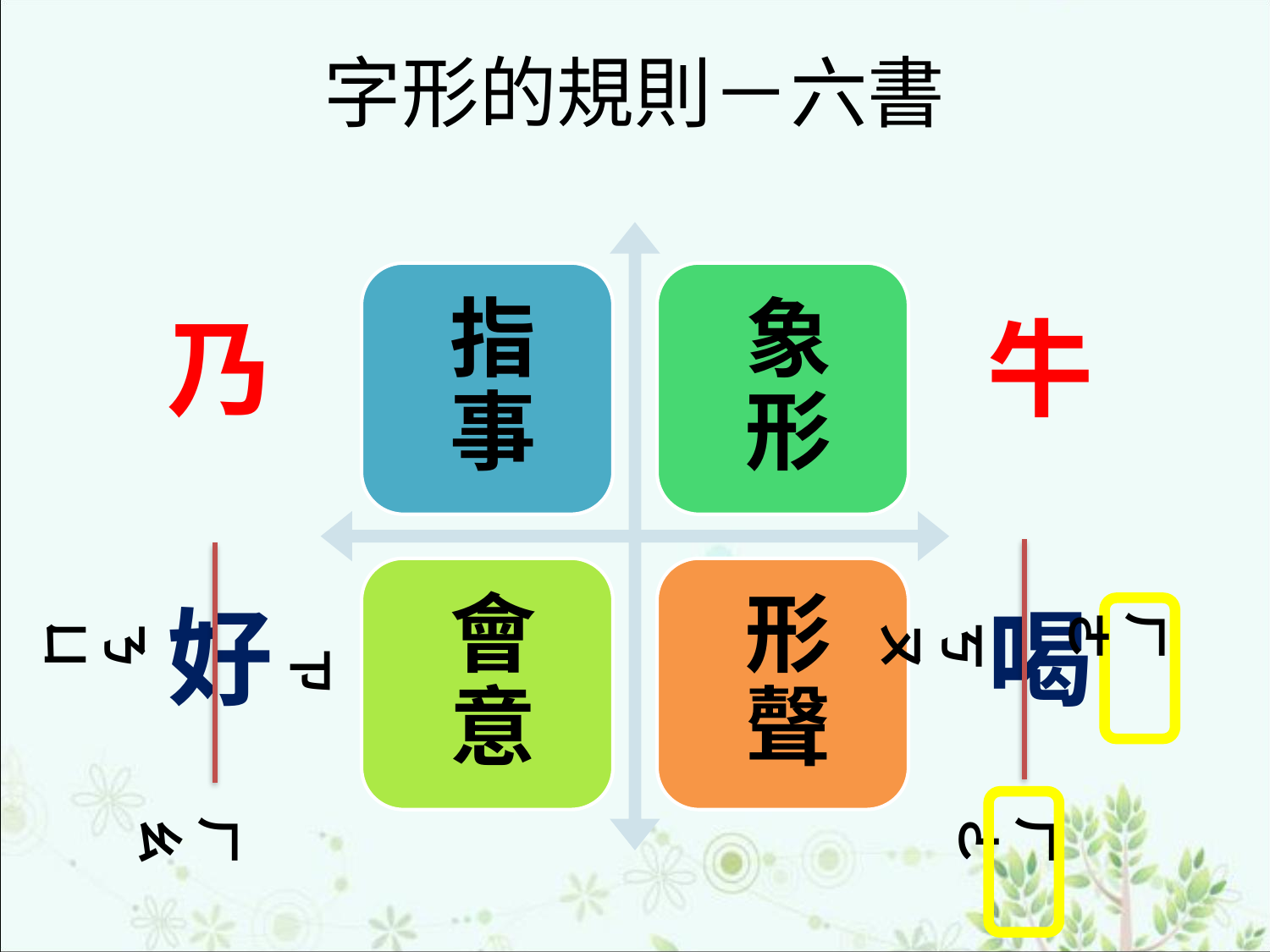

# 字形的規則－六書
指事
象形
會意
形聲
乃
牛
好
喝

ㄏㄜ
ㄋㄩ
ㄎㄡ
ㄗ

ㄏㄠ
ㄏㄜ